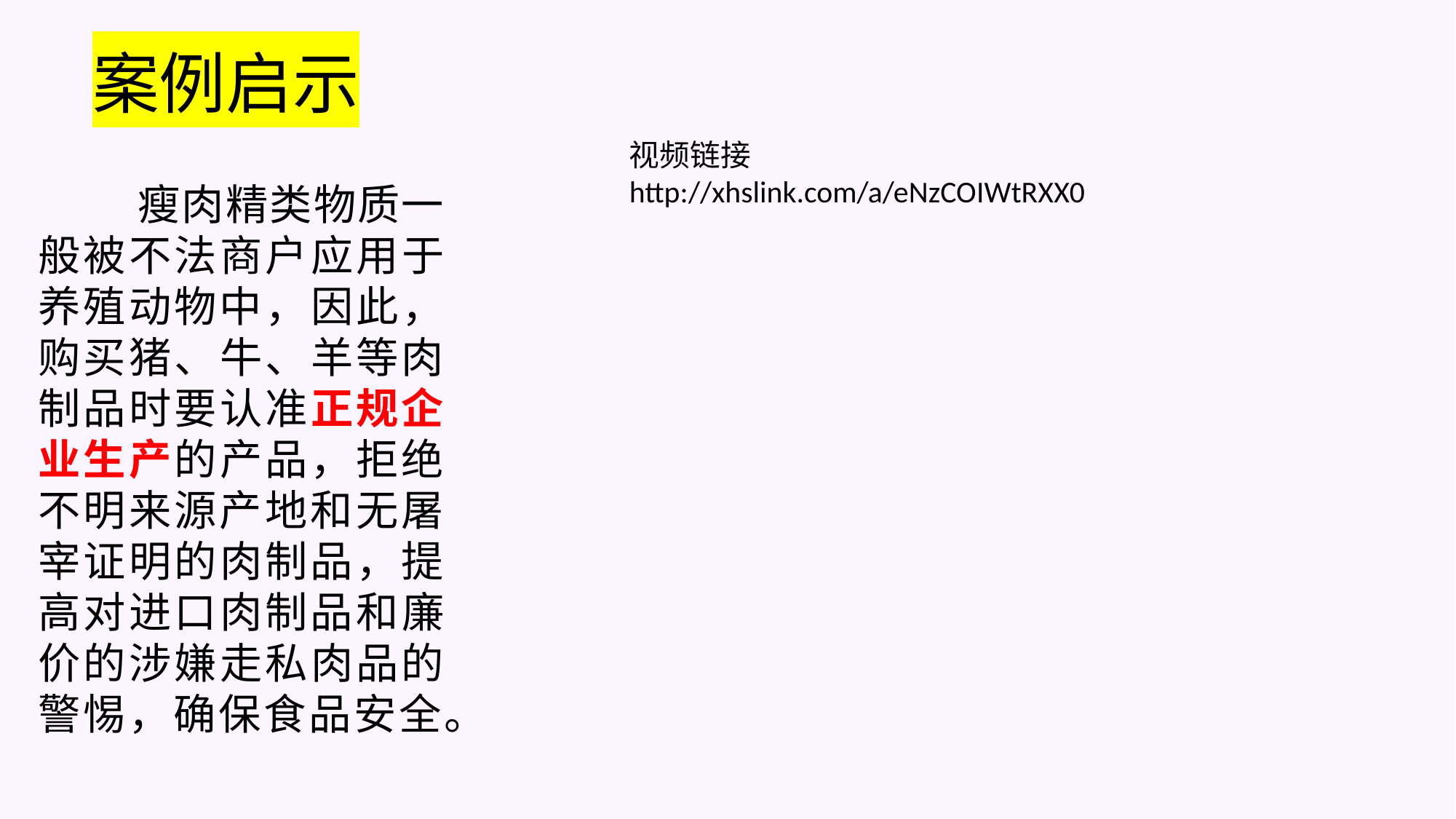

案例启示
视频链接
http://xhslink.com/a/eNzCOIWtRXX0
        瘦肉精类物质一般被不法商户应用于养殖动物中，因此，购买猪、牛、羊等肉制品时要认准正规企业生产的产品，拒绝不明来源产地和无屠宰证明的肉制品，提高对进口肉制品和廉价的涉嫌走私肉品的警惕，确保食品安全。